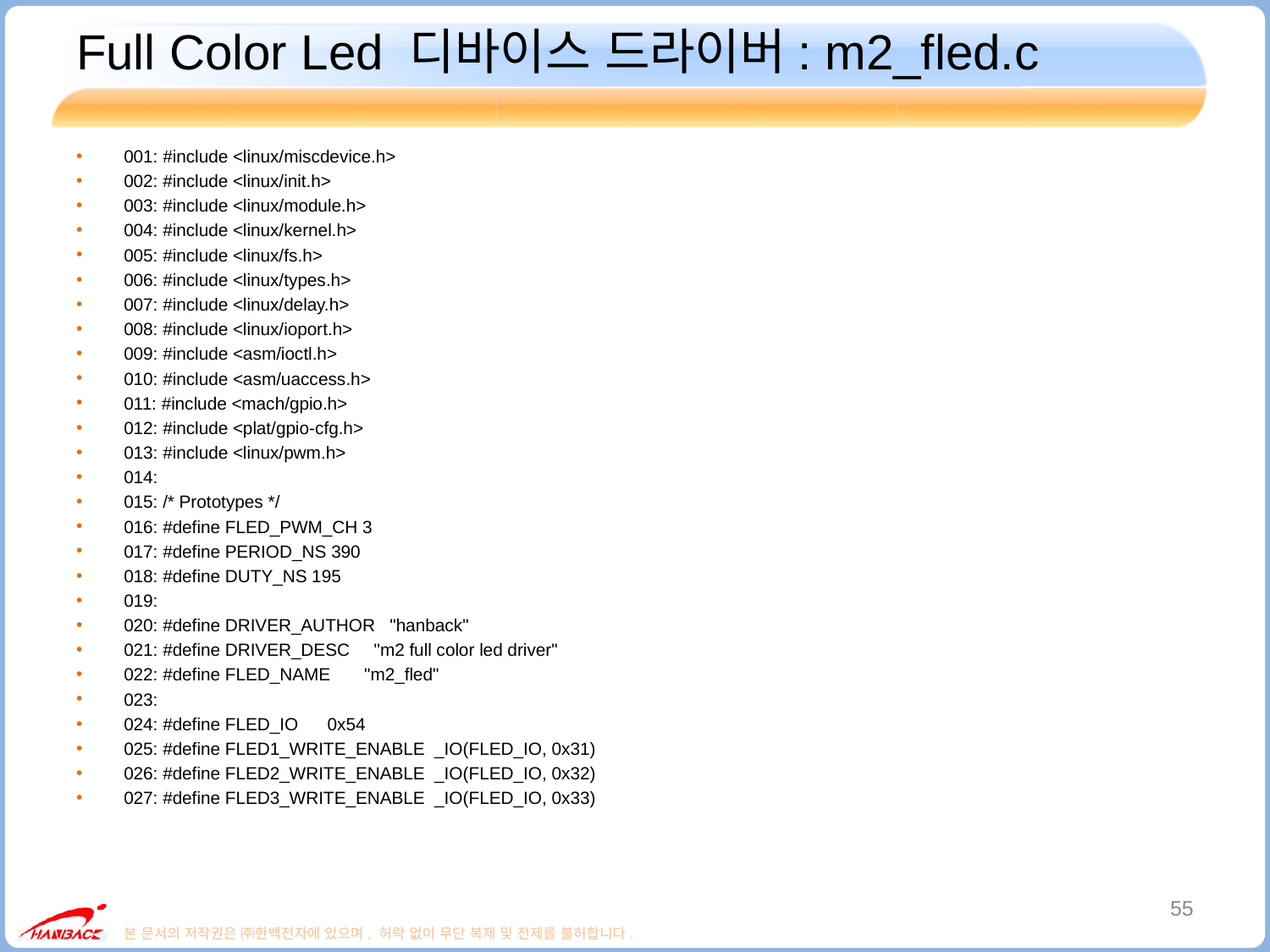

# Full Color Led 디바이스 드라이버: m2_fled.c
001: #include <linux/miscdevice.h>
002: #include <linux/init.h>
003: #include <linux/module.h>
004: #include <linux/kernel.h>
005: #include <linux/fs.h>
006: #include <linux/types.h>
007: #include <linux/delay.h>
008: #include <linux/ioport.h>
009: #include <asm/ioctl.h>
010: #include <asm/uaccess.h>
011: #include <mach/gpio.h>
012: #include <plat/gpio-cfg.h>
013: #include <linux/pwm.h>
014:
015: /* Prototypes */
016: #define FLED_PWM_CH 3
017: #define PERIOD_NS 390
018: #define DUTY_NS 195
019:
020: #define DRIVER_AUTHOR   "hanback"
021: #define DRIVER_DESC     "m2 full color led driver"
022: #define FLED_NAME       "m2_fled"
023:
024: #define FLED_IO      0x54
025: #define FLED1_WRITE_ENABLE  _IO(FLED_IO, 0x31)
026: #define FLED2_WRITE_ENABLE  _IO(FLED_IO, 0x32)
027: #define FLED3_WRITE_ENABLE  _IO(FLED_IO, 0x33)
55